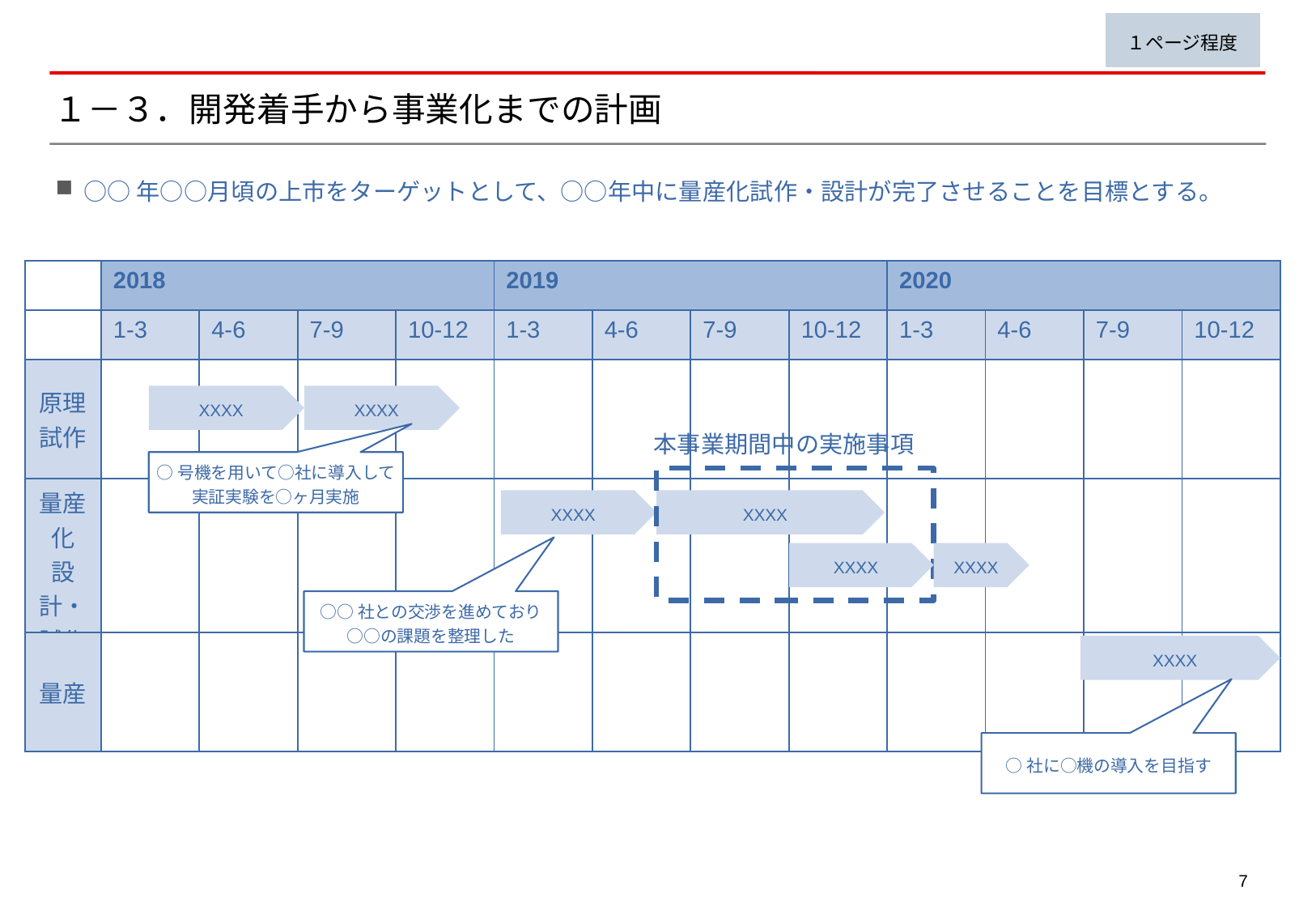

１ページ程度
# １－３．開発着手から事業化までの計画
○○年○○月頃の上市をターゲットとして、○○年中に量産化試作・設計が完了させることを目標とする。
|  | 2018 |  |  |  | 2019 |  |  |  | 2020 |  |  |  |
| --- | --- | --- | --- | --- | --- | --- | --- | --- | --- | --- | --- | --- |
|  | 1-3 | 4-6 | 7-9 | 10-12 | 1-3 | 4-6 | 7-9 | 10-12 | 1-3 | 4-6 | 7-9 | 10-12 |
| 原理試作 |  |  |  |  |  |  |  |  |  |  |  |  |
| 量産化 設計・試作 |  |  |  |  |  |  |  |  |  |  |  |  |
| 量産 |  |  |  |  |  |  |  |  |  |  |  |  |
XXXX
XXXX
本事業期間中の実施事項
○号機を用いて○社に導入して
実証実験を○ヶ月実施

XXXX
XXXX
XXXX
XXXX
○○社との交渉を進めており
○○の課題を整理した
XXXX
○社に○機の導入を目指す